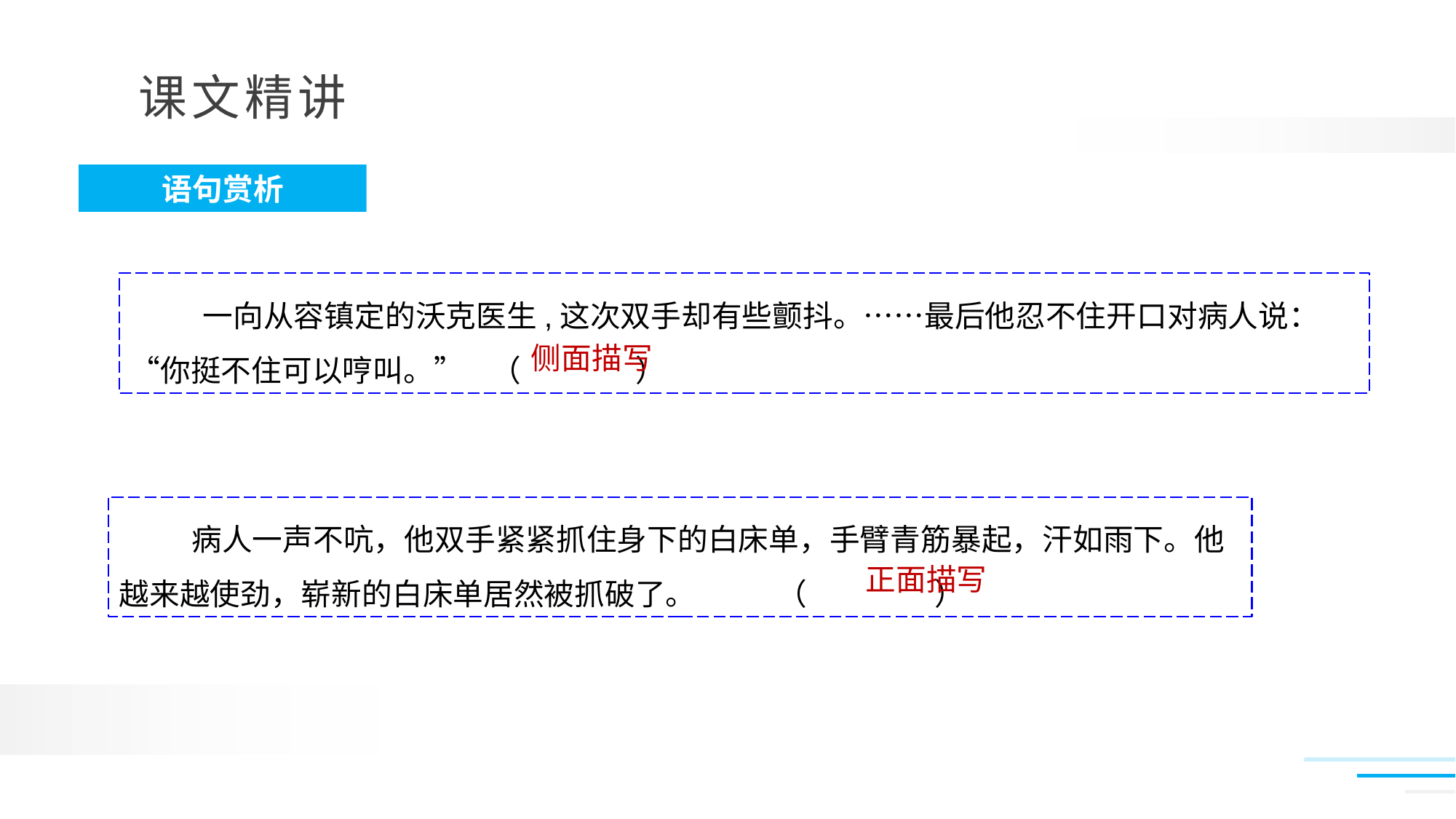

语句赏析
一向从容镇定的沃克医生,这次双手却有些颤抖。……最后他忍不住开口对病人说：“你挺不住可以哼叫。”    （                 ）
侧面描写
病人一声不吭，他双手紧紧抓住身下的白床单，手臂青筋暴起，汗如雨下。他越来越使劲，崭新的白床单居然被抓破了。            （                   ）
正面描写